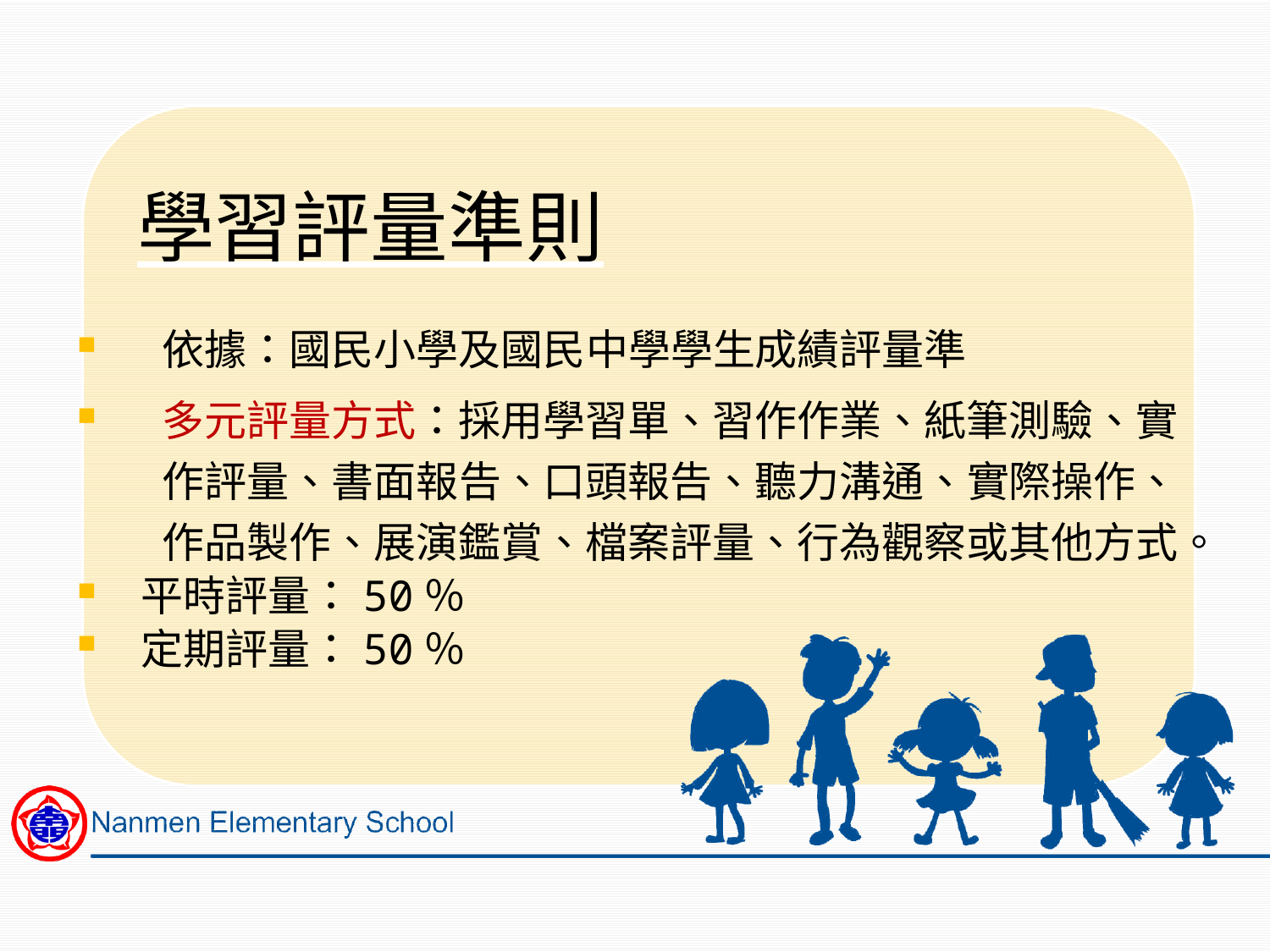

# 學習評量準則
依據：國民小學及國民中學學生成績評量準
多元評量方式：採用學習單、習作作業、紙筆測驗、實作評量、書面報告、口頭報告、聽力溝通、實際操作、作品製作、展演鑑賞、檔案評量、行為觀察或其他方式。
平時評量：50％
定期評量：50％